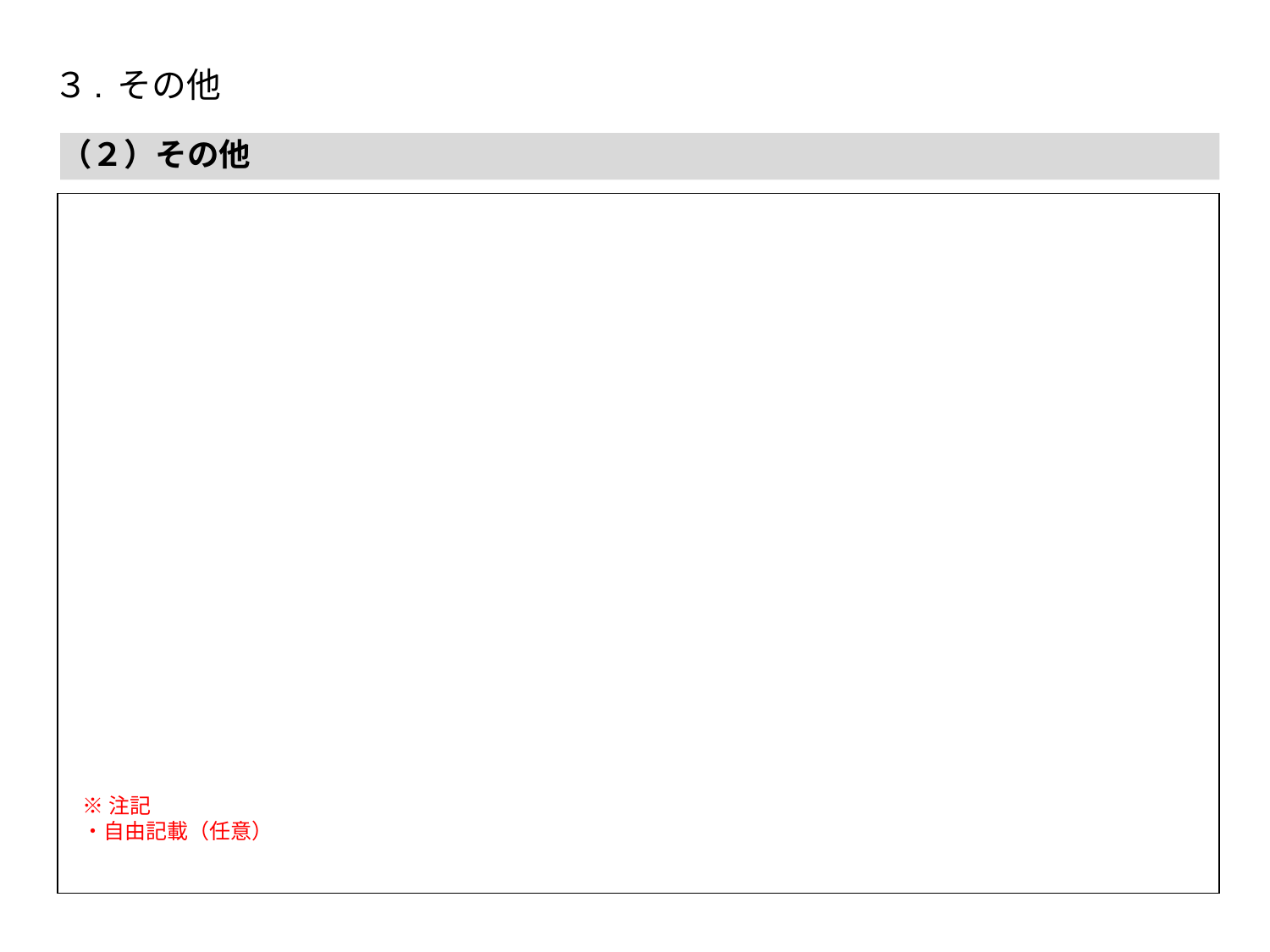

３. その他
（２）その他
|  |
| --- |
※注記
・自由記載（任意）